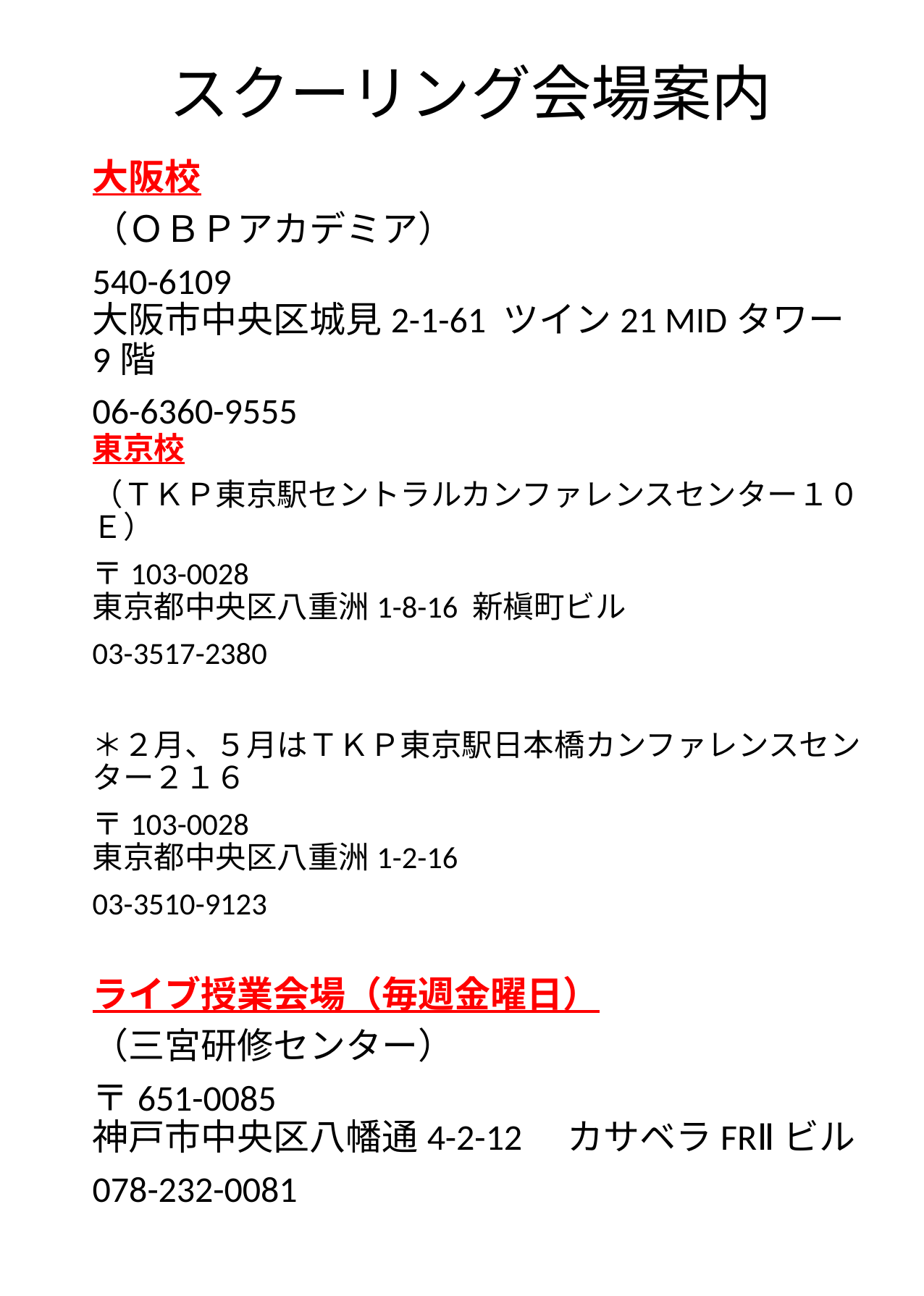

# スクーリング会場案内
大阪校
（ＯＢＰアカデミア）
540-6109
大阪市中央区城見2-1-61 ツイン21 MIDタワー9階
06-6360-9555
東京校
（ＴＫＰ東京駅セントラルカンファレンスセンター１０Ｅ）
〒103-0028
東京都中央区八重洲1-8-16 新槇町ビル
03-3517-2380

＊２月、５月はＴＫＰ東京駅日本橋カンファレンスセンター２１６
〒103-0028
東京都中央区八重洲1-2-16
03-3510-9123

ライブ授業会場（毎週金曜日）
（三宮研修センター）
〒651-0085
神戸市中央区八幡通4-2-12　カサベラFRⅡビル
078-232-0081